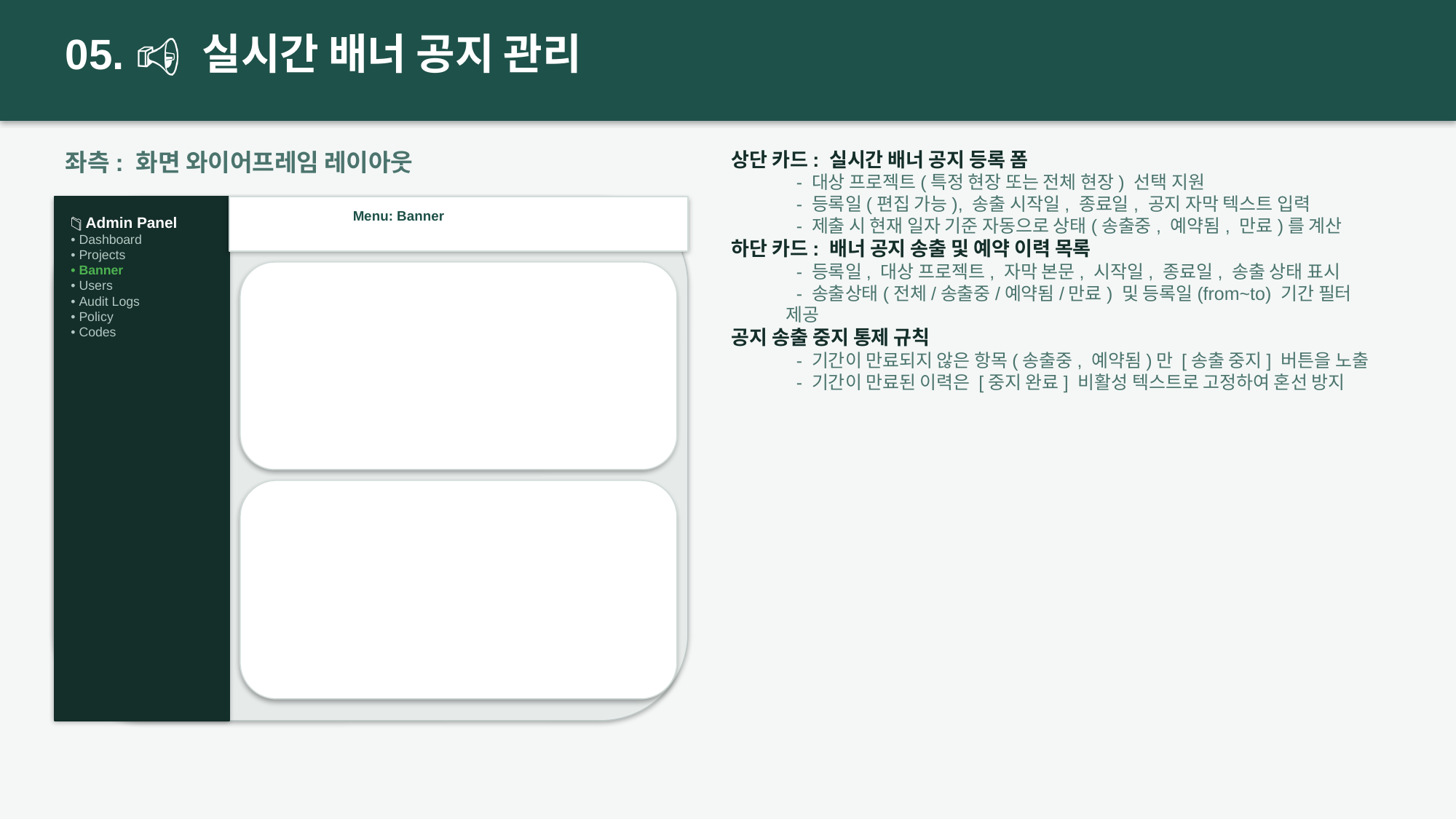

05. 📢 실시간 배너 공지 관리
좌측: 화면 와이어프레임 레이아웃
상단 카드: 실시간 배너 공지 등록 폼
  - 대상 프로젝트(특정 현장 또는 전체 현장) 선택 지원
  - 등록일(편집 가능), 송출 시작일, 종료일, 공지 자막 텍스트 입력
  - 제출 시 현재 일자 기준 자동으로 상태(송출중, 예약됨, 만료)를 계산
하단 카드: 배너 공지 송출 및 예약 이력 목록
  - 등록일, 대상 프로젝트, 자막 본문, 시작일, 종료일, 송출 상태 표시
  - 송출상태(전체/송출중/예약됨/만료) 및 등록일(from~to) 기간 필터 제공
공지 송출 중지 통제 규칙
  - 기간이 만료되지 않은 항목(송출중, 예약됨)만 [송출 중지] 버튼을 노출
  - 기간이 만료된 이력은 [중지 완료] 비활성 텍스트로 고정하여 혼선 방지

Menu: Banner
📁 Admin Panel
• Dashboard
• Projects
• Banner
• Users
• Audit Logs
• Policy
• Codes